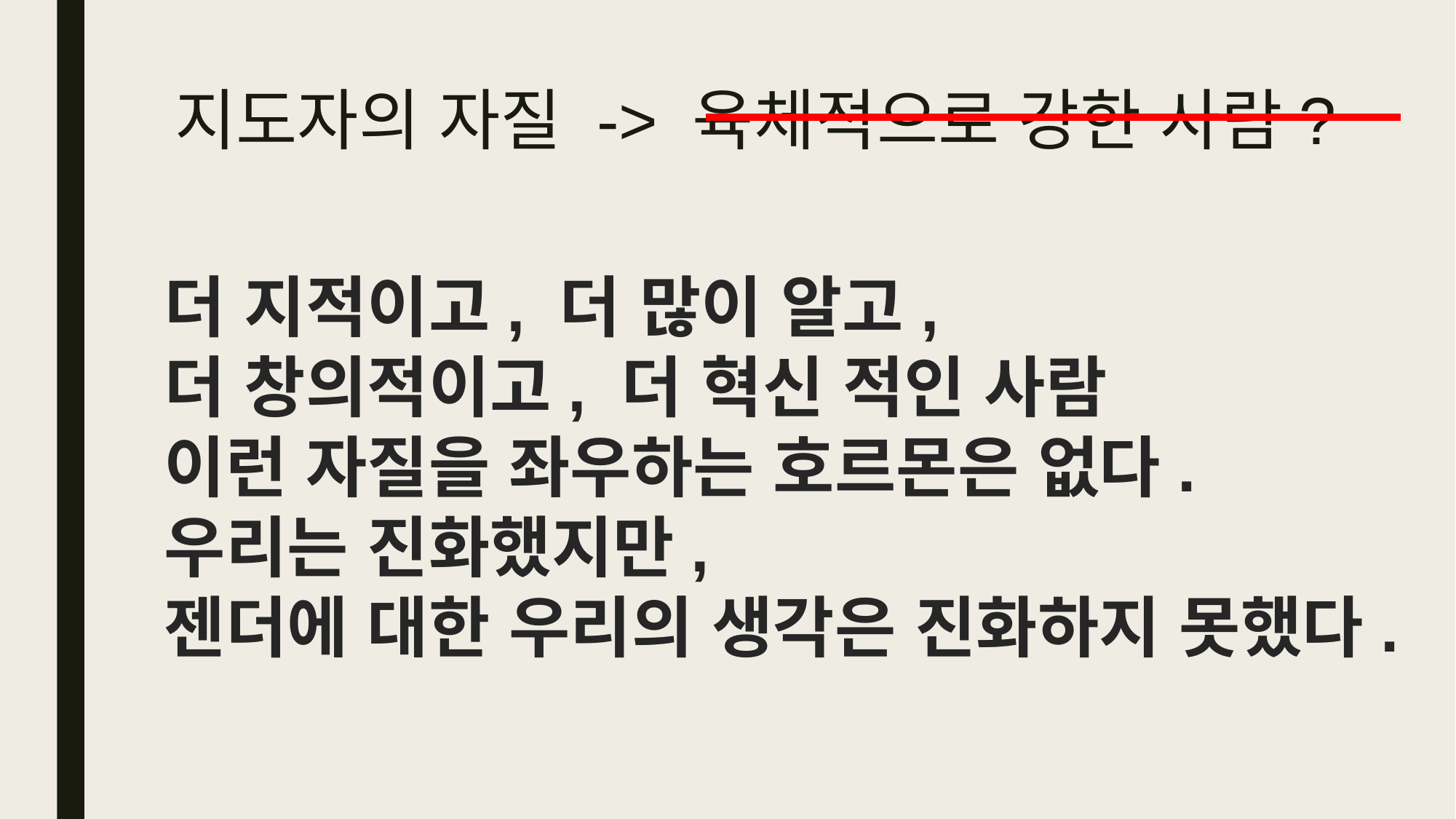

# 지도자의 자질 -> 육체적으로 강한 사람?
더 지적이고, 더 많이 알고,
더 창의적이고, 더 혁신 적인 사람
이런 자질을 좌우하는 호르몬은 없다.
우리는 진화했지만,
젠더에 대한 우리의 생각은 진화하지 못했다.